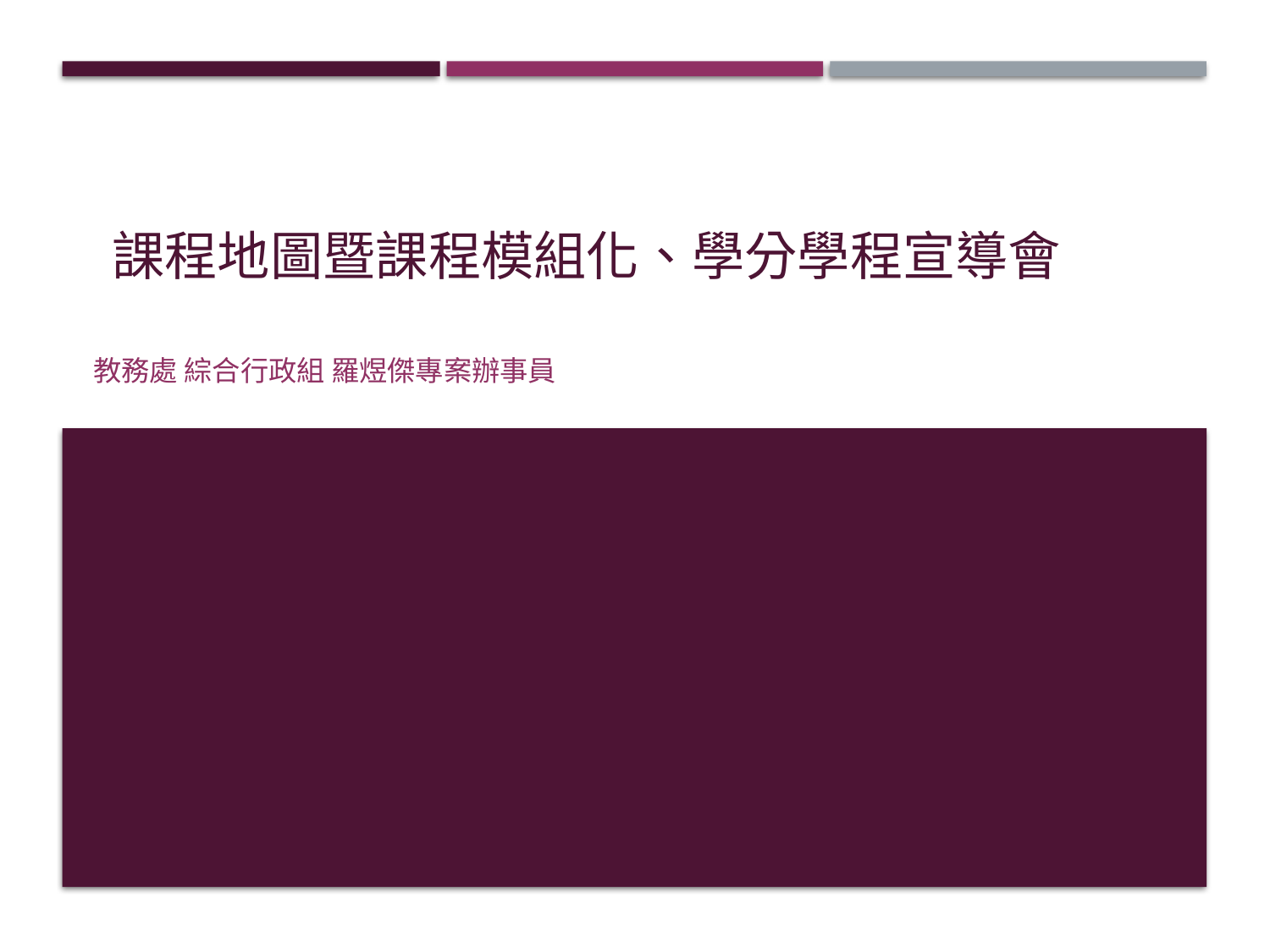

# 課程地圖暨課程模組化、學分學程宣導會
教務處 綜合行政組 羅煜傑專案辦事員